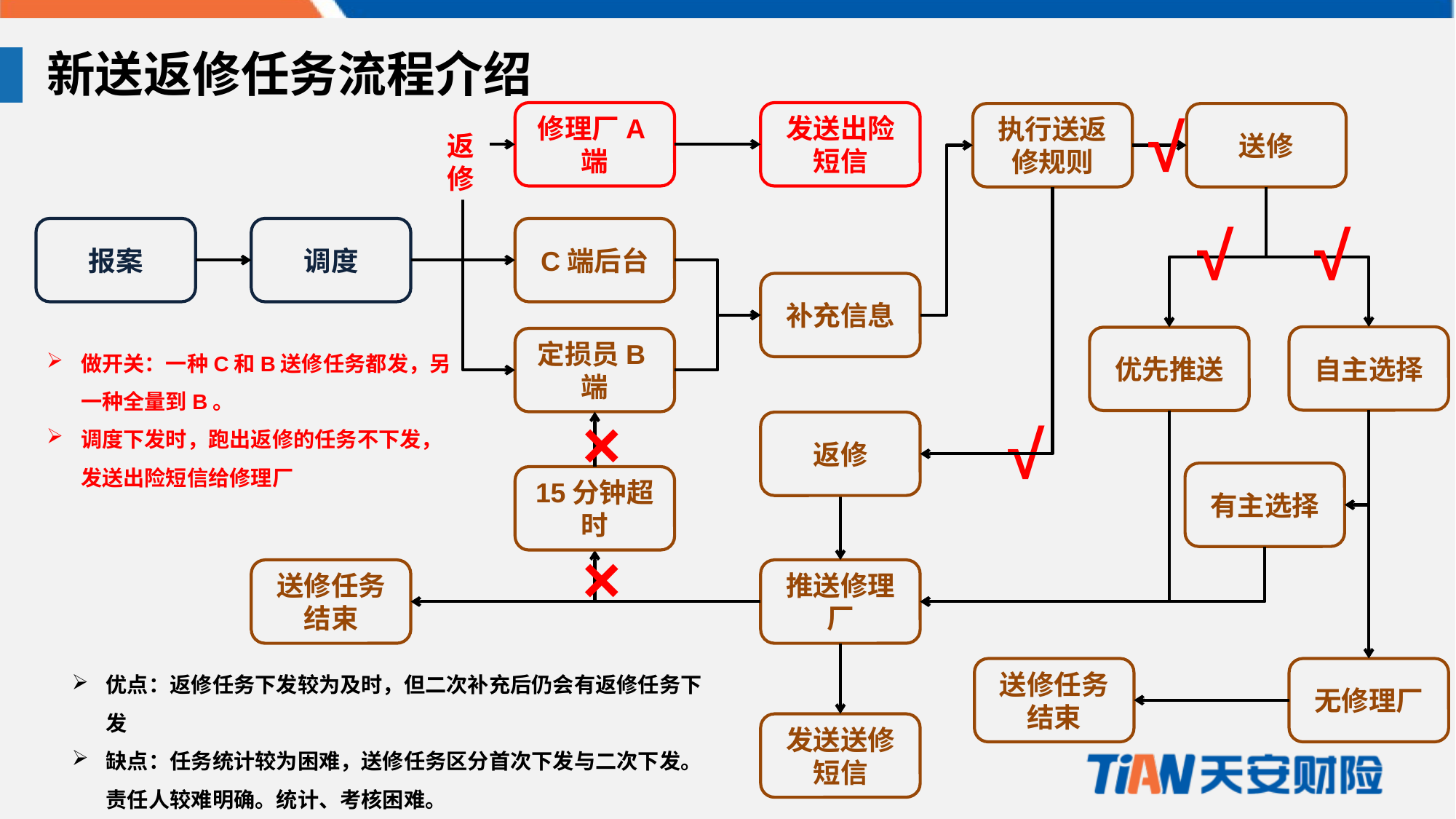

新送返修任务流程介绍

√
修理厂A端
发送出险短信
执行送返修规则
送修
返修
√
√
报案
调度
C端后台
补充信息
自主选择
优先推送
定损员B端
做开关：一种C和B送修任务都发，另一种全量到B。
调度下发时，跑出返修的任务不下发，发送出险短信给修理厂
×
√
返修
有主选择
15分钟超时
×
送修任务结束
推送修理厂
优点：返修任务下发较为及时，但二次补充后仍会有返修任务下发
缺点：任务统计较为困难，送修任务区分首次下发与二次下发。责任人较难明确。统计、考核困难。
送修任务结束
无修理厂
发送送修短信